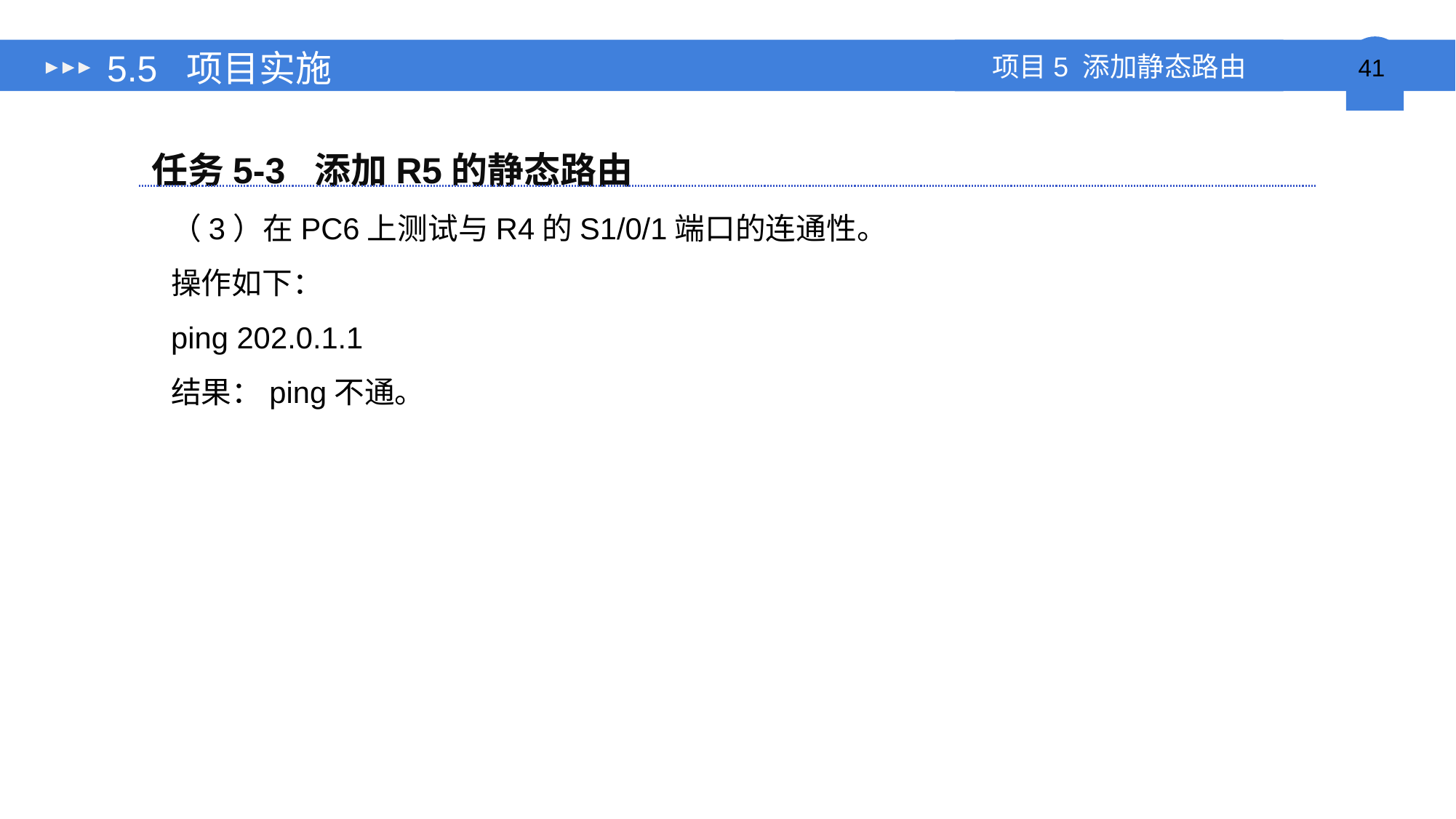

# 5.5  项目实施
任务5-3  添加R5的静态路由

（3）在PC6上测试与R4的S1/0/1端口的连通性。
操作如下：
ping 202.0.1.1
结果：ping不通。